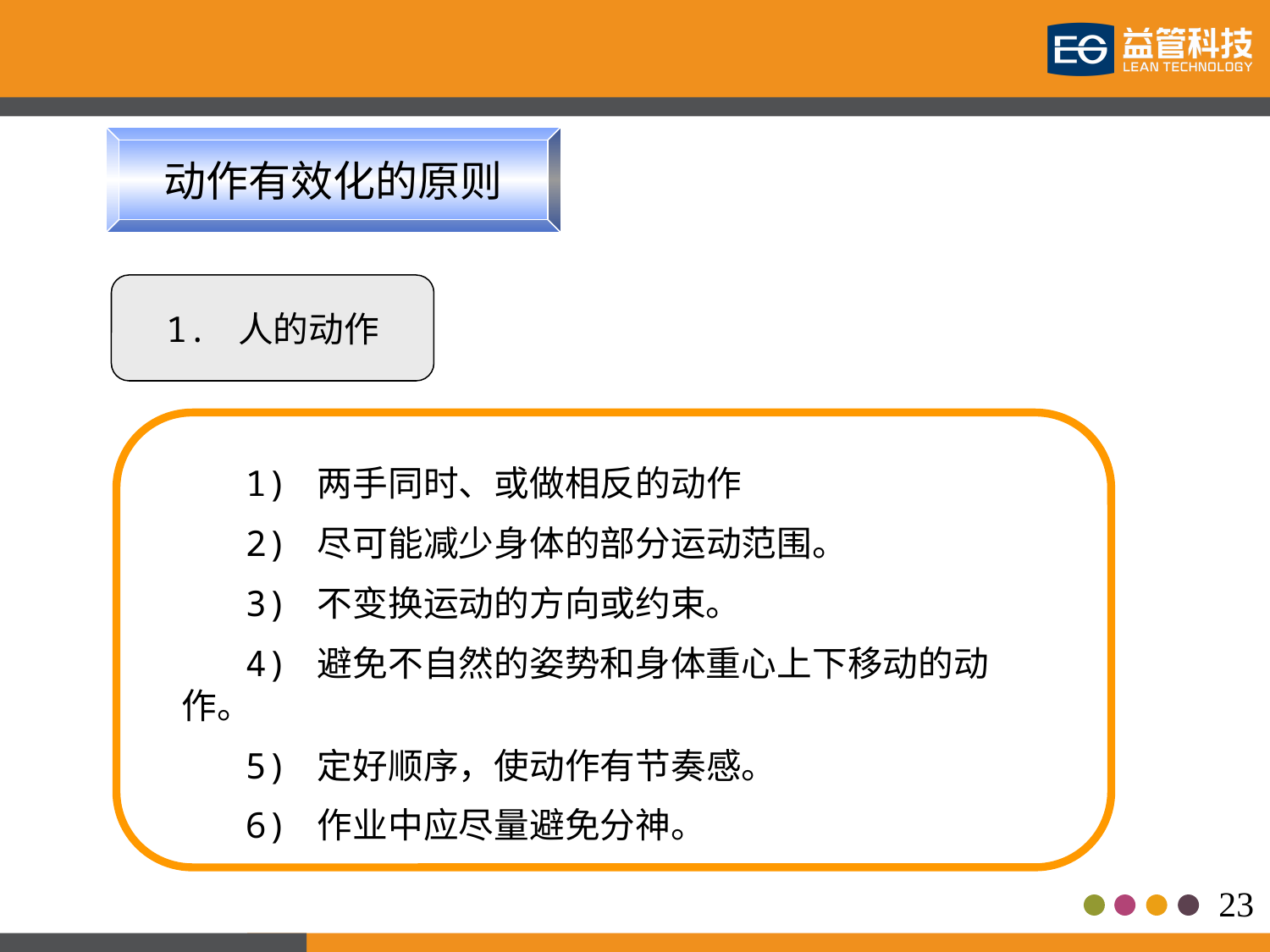

动作有效化的原则
1. 人的动作

      1) 两手同时、或做相反的动作
      2) 尽可能减少身体的部分运动范围。
      3) 不变换运动的方向或约束。
      4) 避免不自然的姿势和身体重心上下移动的动作。
      5) 定好顺序，使动作有节奏感。
      6) 作业中应尽量避免分神。